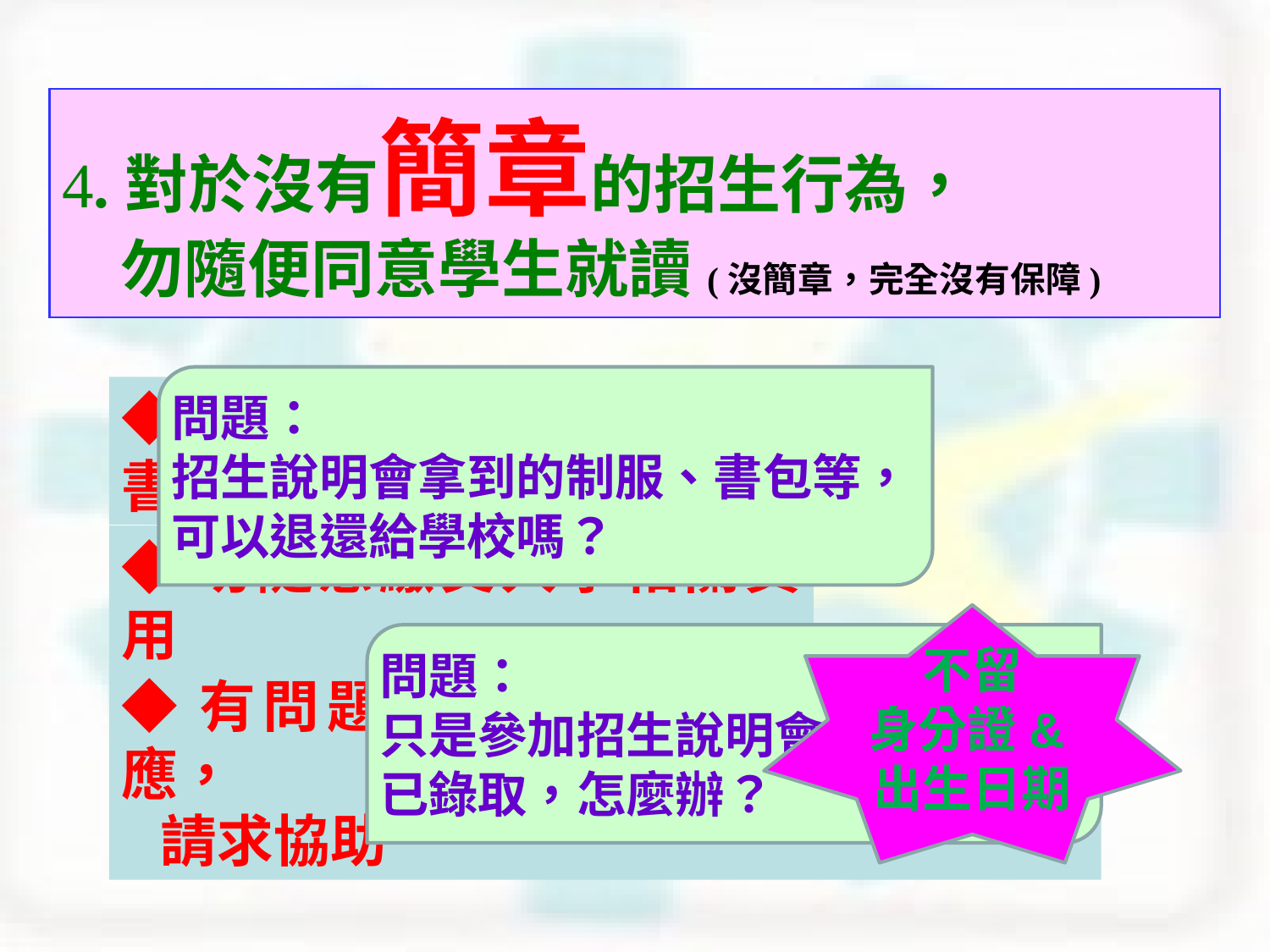

4.對於沒有簡章的招生行為，
   勿隨便同意學生就讀(沒簡章，完全沒有保障)

問題：
招生說明會拿到的制服、書包等，可以退還給學校嗎？
◆保管好你的畢業證書
◆勿隨意繳交入學相關費用
不留
身分證&出生日期

問題：
只是參加招生說明會，卻被通知已錄取，怎麼辦？
◆有問題向主管機關或主委學校反應，
  請求協助